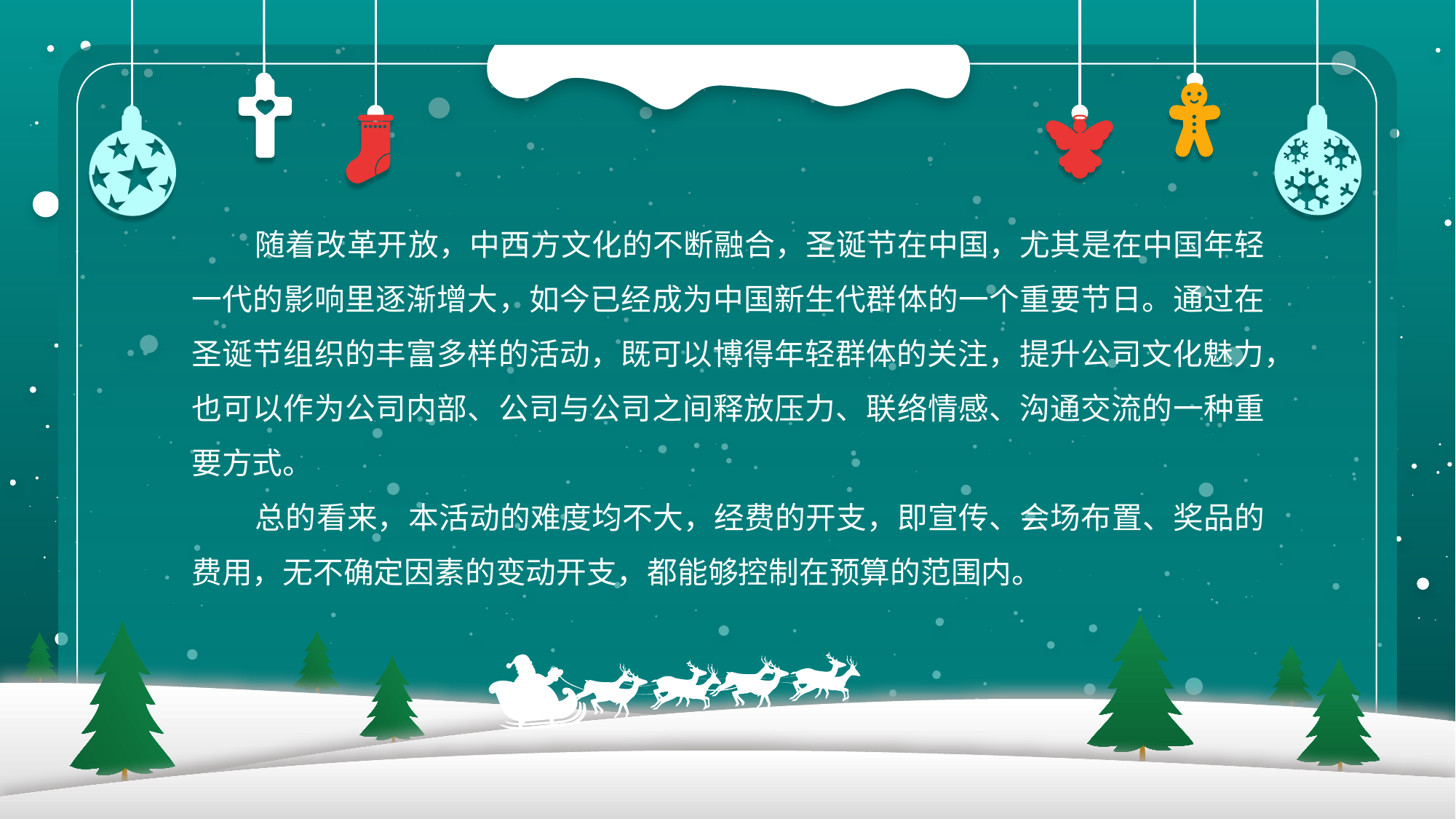

随着改革开放，中西方文化的不断融合，圣诞节在中国，尤其是在中国年轻一代的影响里逐渐增大，如今已经成为中国新生代群体的一个重要节日。通过在圣诞节组织的丰富多样的活动，既可以博得年轻群体的关注，提升公司文化魅力，也可以作为公司内部、公司与公司之间释放压力、联络情感、沟通交流的一种重要方式。
        总的看来，本活动的难度均不大，经费的开支，即宣传、会场布置、奖品的费用，无不确定因素的变动开支，都能够控制在预算的范围内。